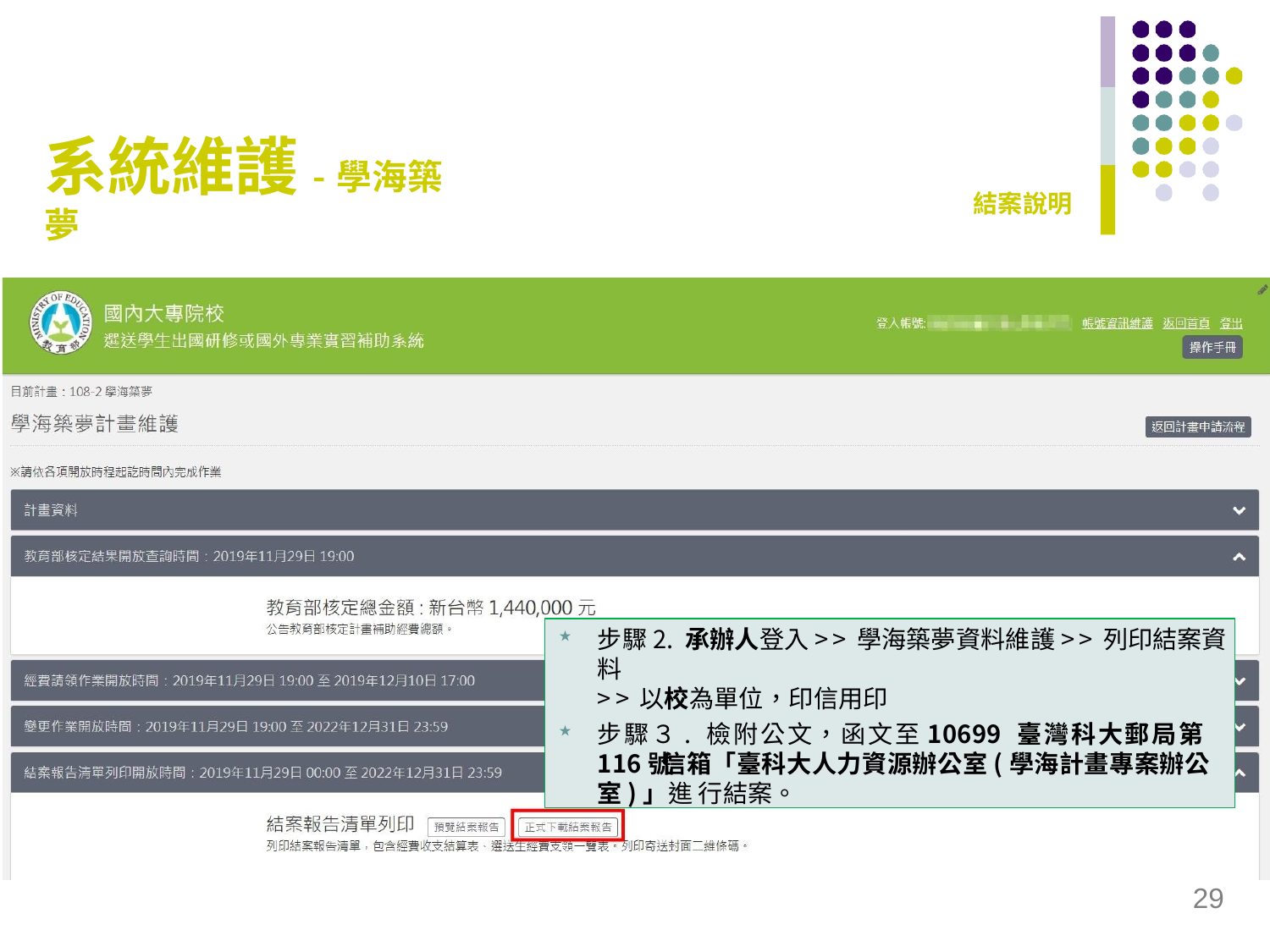

# 系統維護-學海築夢
結案說明

步驟2. 承辦人登入>>學海築夢資料維護>>列印結案資料
>>以校為單位，印信用印
步驟３. 檢附公文，函文至10699 臺灣科大郵局第116號 信箱「臺科大人力資源辦公室(學海計畫專案辦公室)」進 行結案。
29